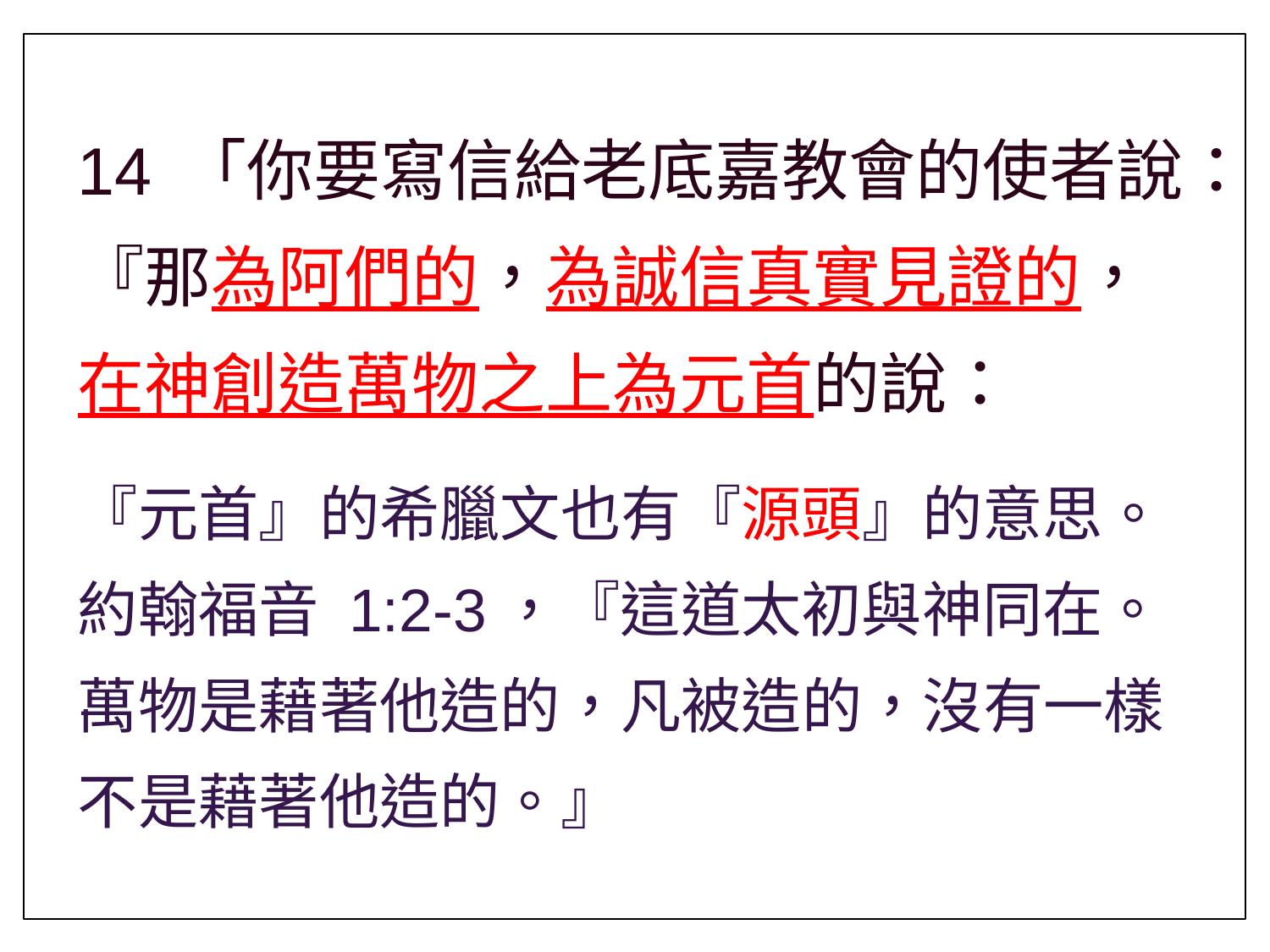

14 「你要寫信給老底嘉教會的使者說：『那為阿們的，為誠信真實見證的，在神創造萬物之上為元首的說：
『元首』的希臘文也有『源頭』的意思。約翰福音 1:2-3，『這道太初與神同在。萬物是藉著他造的，凡被造的，沒有一樣不是藉著他造的。』